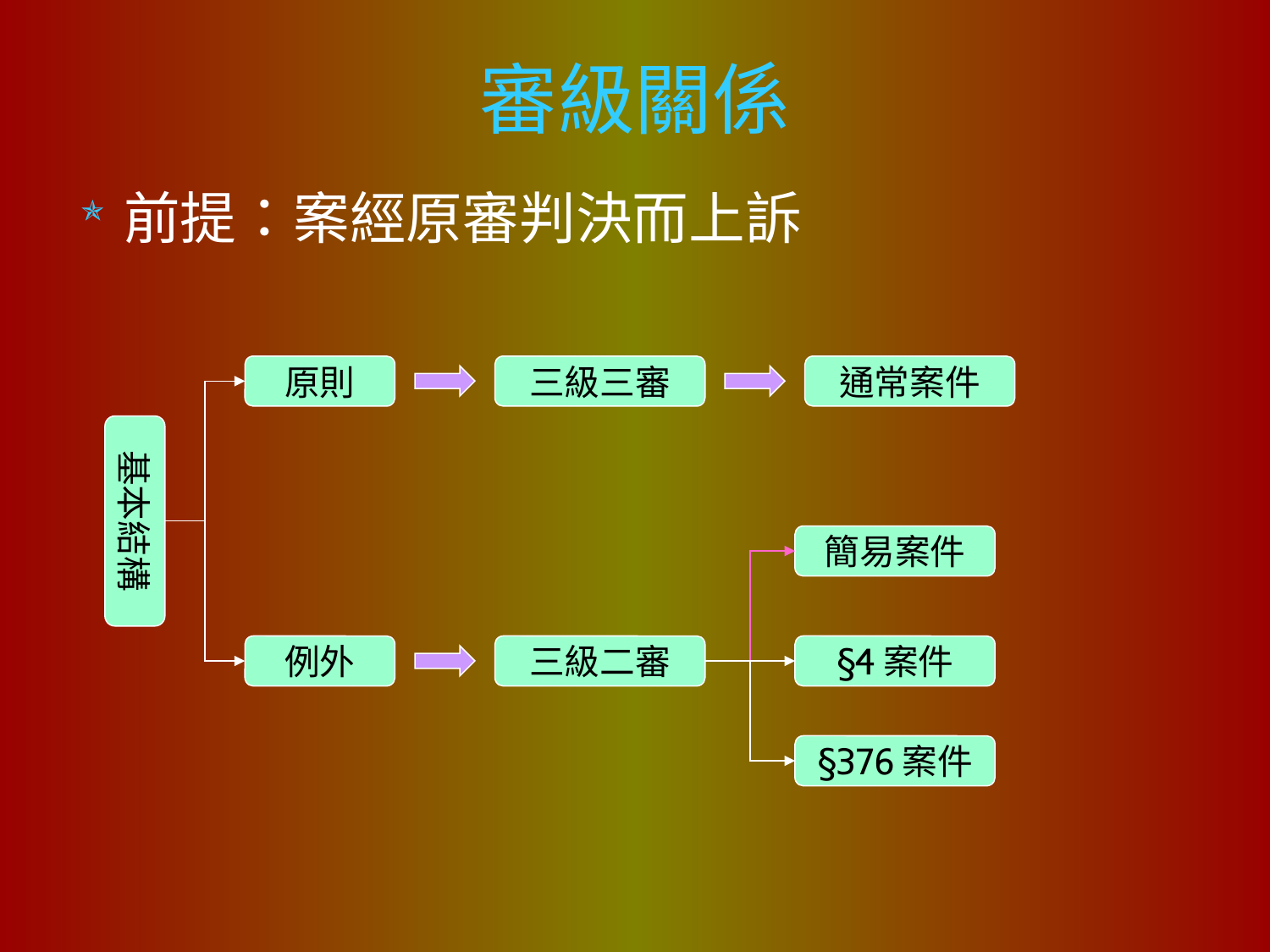

# 審級關係
前提：案經原審判決而上訴
原則
三級三審
通常案件

基本結構
簡易案件
例外
三級二審
§4案件

§376案件